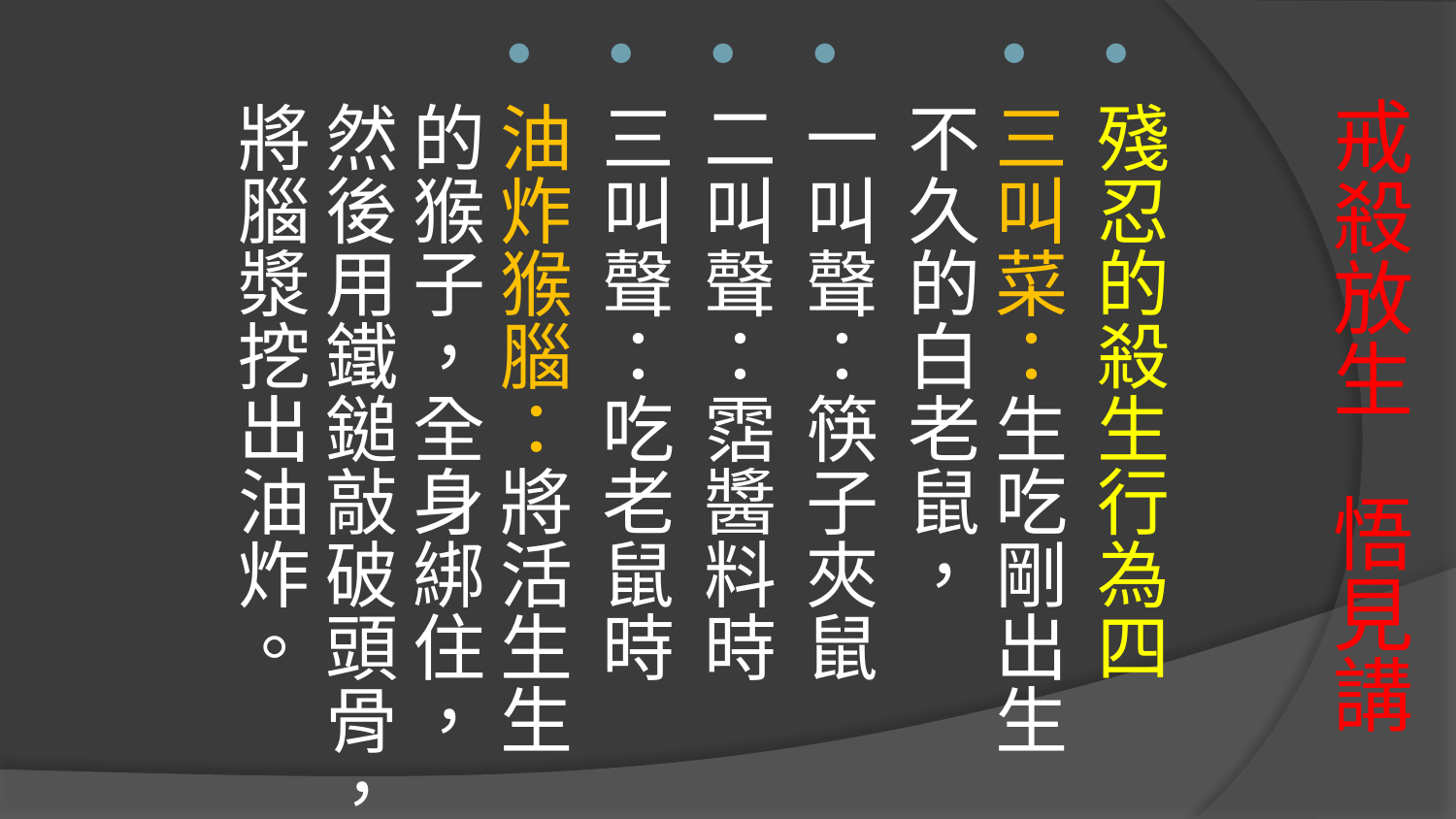

殘忍的殺生行為四
三叫菜：生吃剛出生不久的白老鼠，
一叫聲：筷子夾鼠
二叫聲：霑醬料時
三叫聲：吃老鼠時
油炸猴腦：將活生生的猴子，全身綁住，然後用鐵鎚敲破頭骨，將腦漿挖出油炸。

# 戒殺放生    悟見講